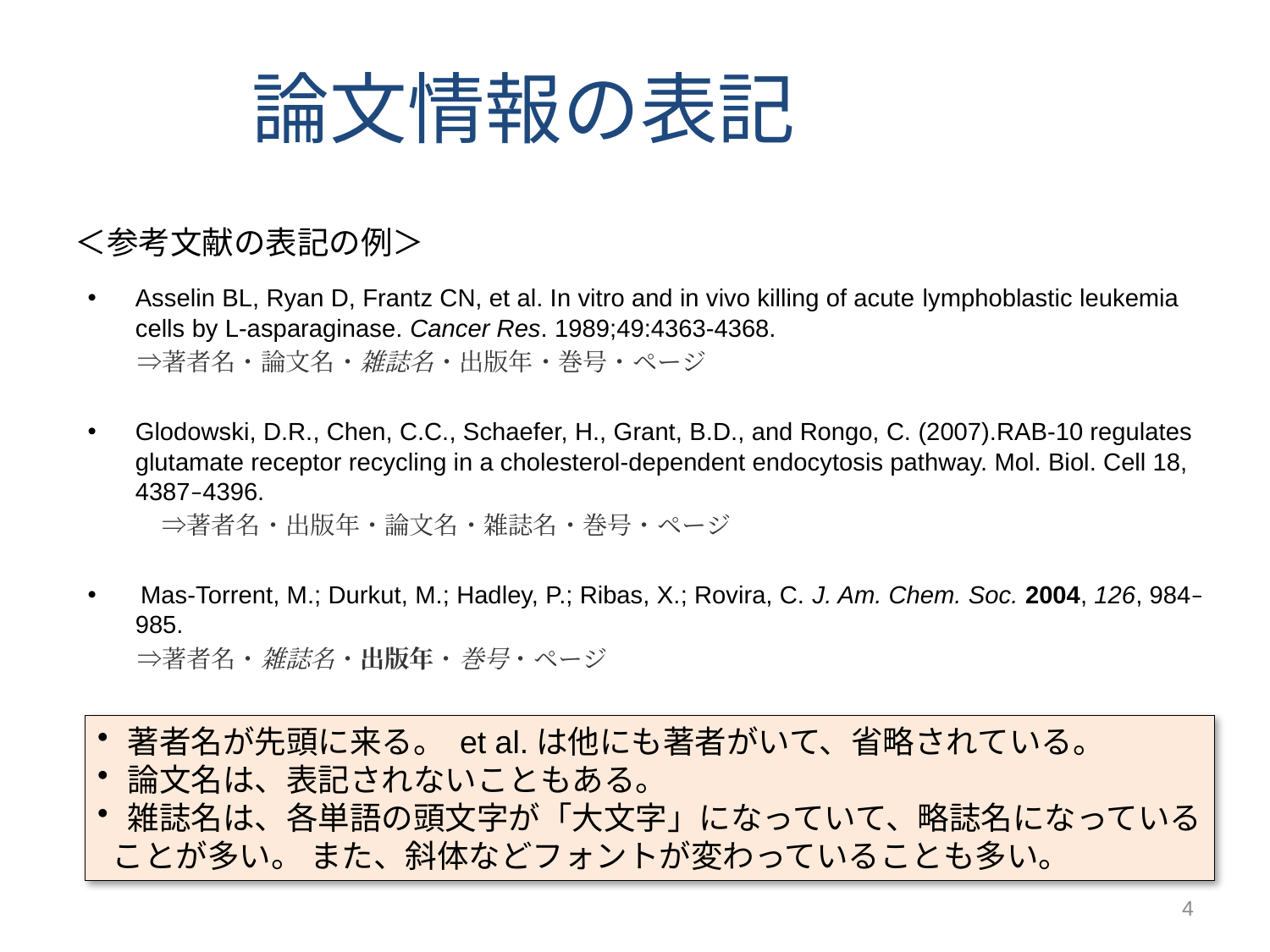

論文情報の表記
＜参考文献の表記の例＞
Asselin BL, Ryan D, Frantz CN, et al. In vitro and in vivo killing of acute lymphoblastic leukemia cells by L-asparaginase. Cancer Res. 1989;49:4363-4368.
　　⇒著者名・論文名・雑誌名・出版年・巻号・ページ

Glodowski, D.R., Chen, C.C., Schaefer, H., Grant, B.D., and Rongo, C. (2007).RAB-10 regulates glutamate receptor recycling in a cholesterol-dependent endocytosis pathway. Mol. Biol. Cell 18, 4387–4396.
　　　⇒著者名・出版年・論文名・雑誌名・巻号・ページ

 Mas-Torrent, M.; Durkut, M.; Hadley, P.; Ribas, X.; Rovira, C. J. Am. Chem. Soc. 2004, 126, 984–985.
　　⇒著者名・雑誌名・出版年・巻号・ページ

著者名が先頭に来る。 et al.は他にも著者がいて、省略されている。
論文名は、表記されないこともある。
雑誌名は、各単語の頭文字が「大文字」になっていて、略誌名になっている
 ことが多い。 また、斜体などフォントが変わっていることも多い。
4